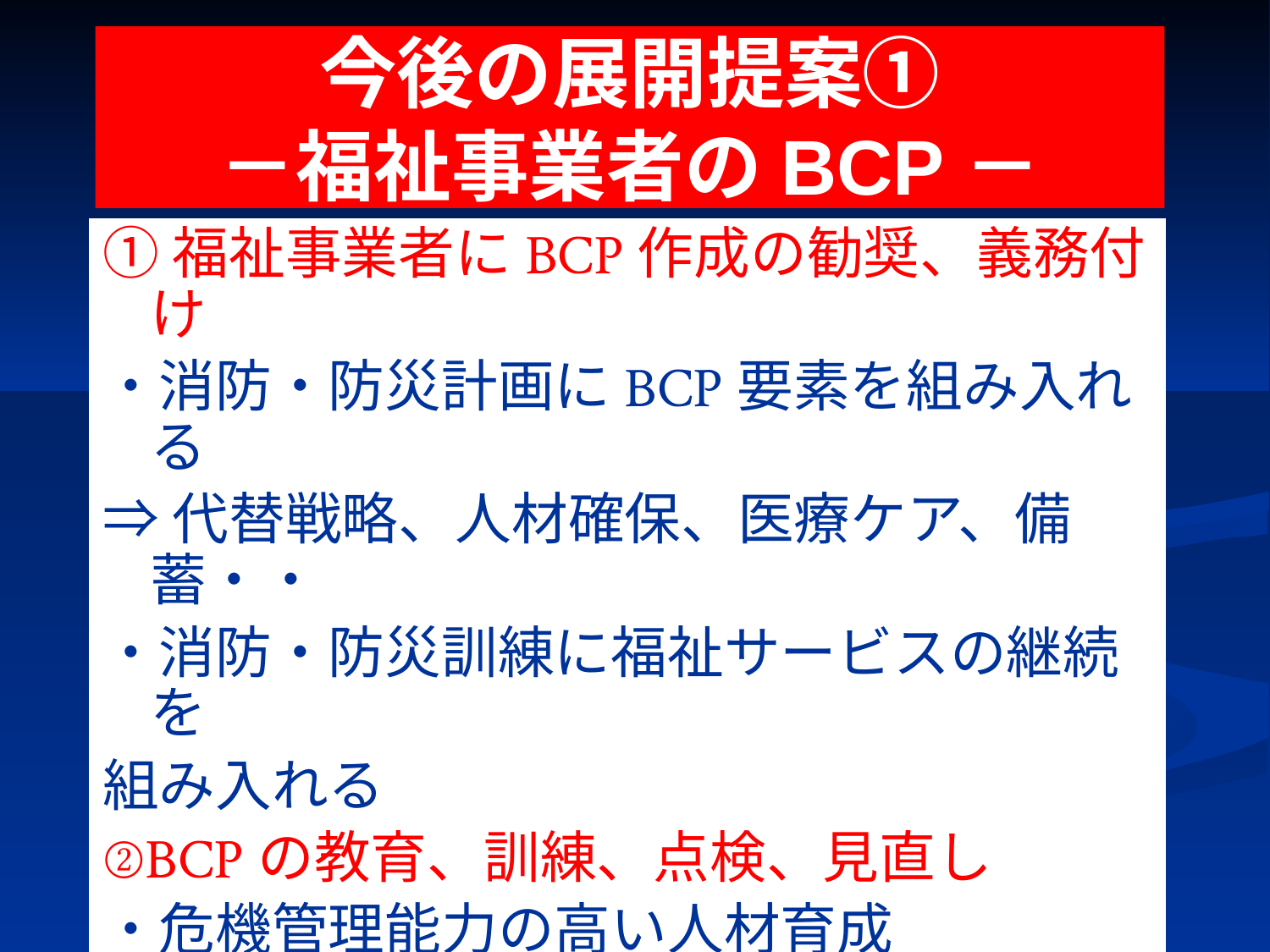

# 今後の展開提案① －福祉事業者のBCP－
①福祉事業者にBCP作成の勧奨、義務付け
・消防・防災計画にBCP要素を組み入れる
⇒代替戦略、人材確保、医療ケア、備蓄・・
・消防・防災訓練に福祉サービスの継続を
組み入れる
②BCPの教育、訓練、点検、見直し
・危機管理能力の高い人材育成
・福祉施設の災害対応力の向上
⇒◎